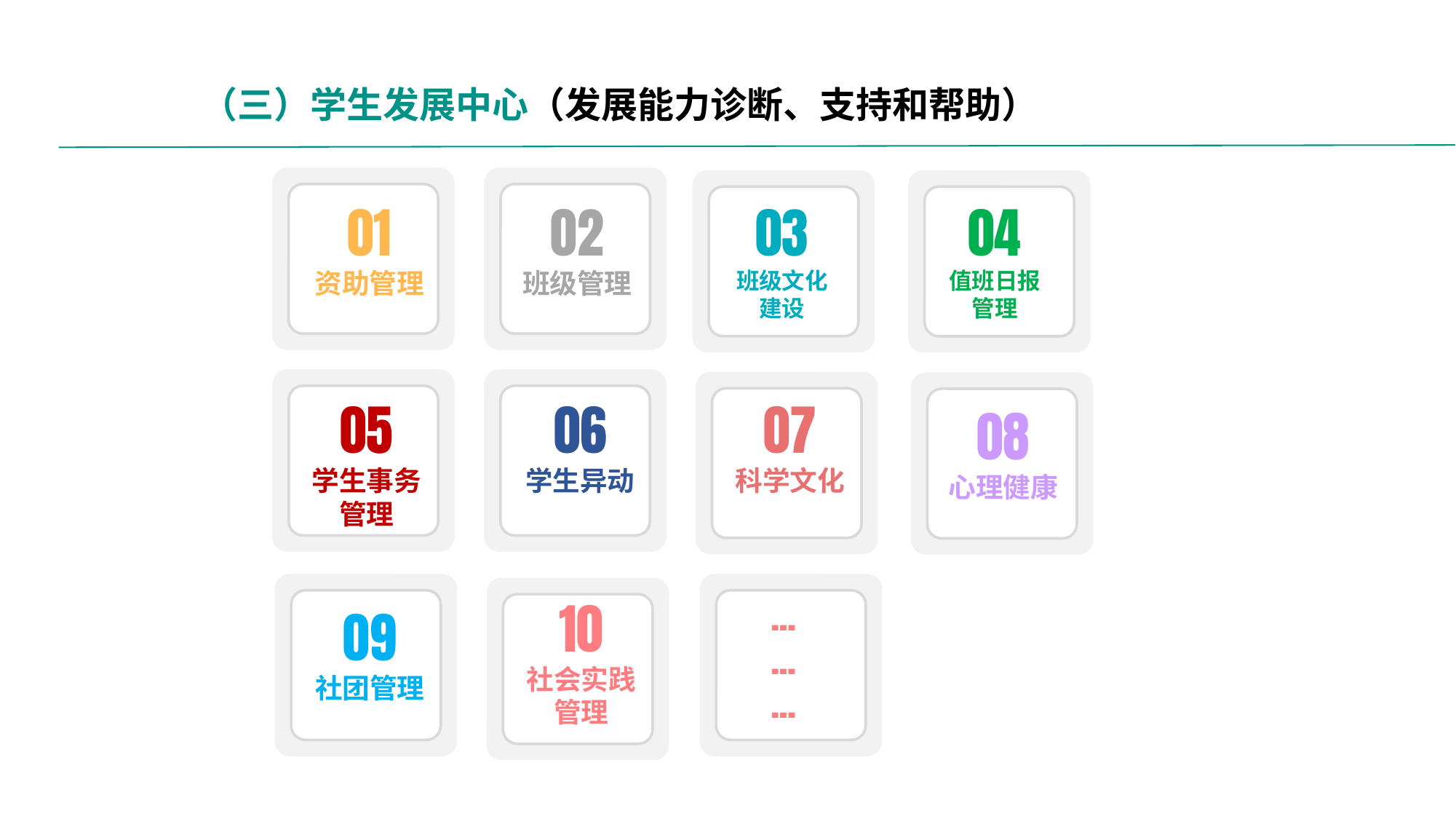

（三）学生发展中心（发展能力诊断、支持和帮助）

01
资助管理
02
班级管理

03
班级文化
建设
04
值班日报
管理

05
学生事务管理
06
学生异动
07
科学文化
08
心理健康

...
...
...
10
社会实践管理
09
社团管理